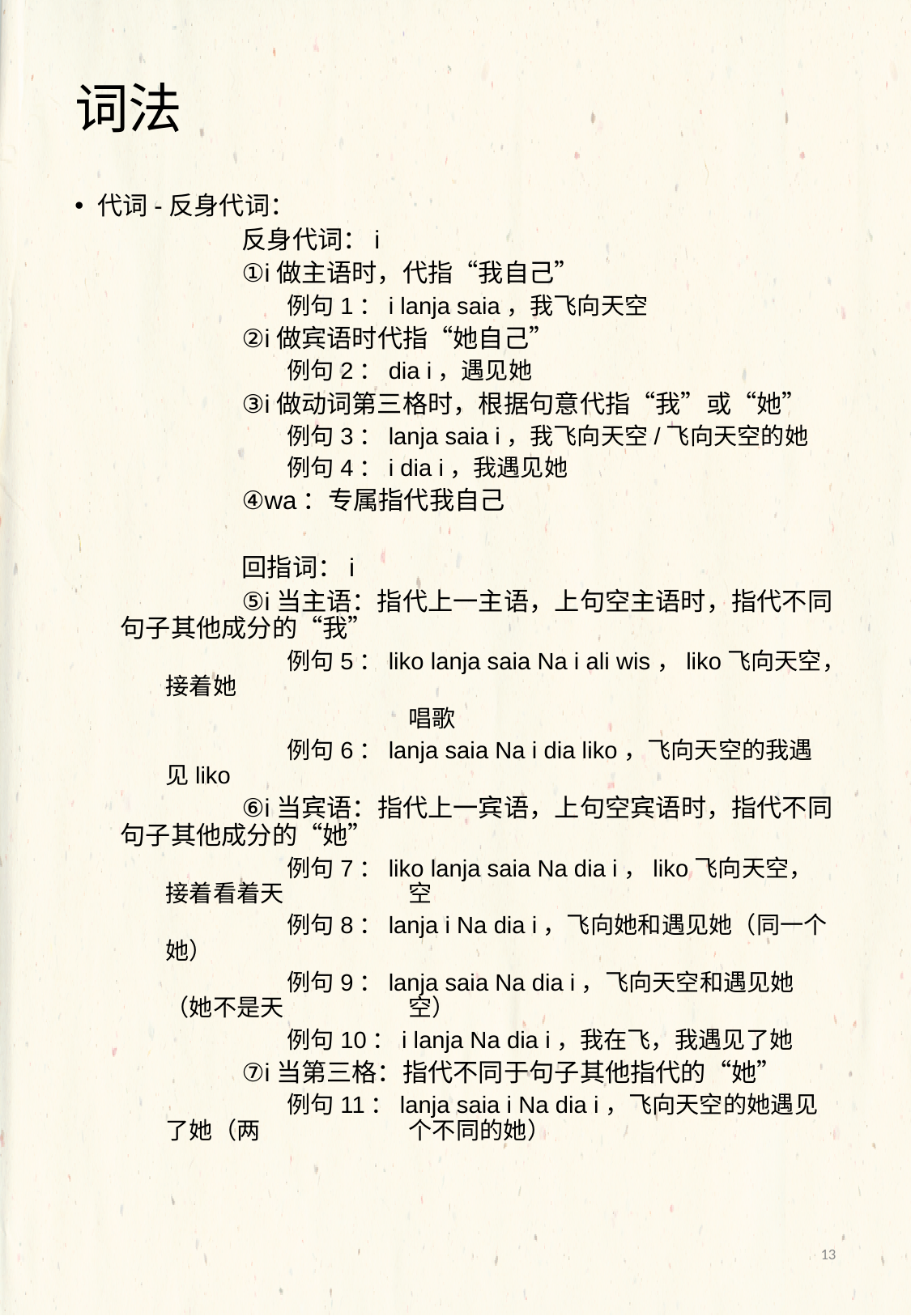

# 词法
代词-反身代词：
	反身代词：i
	①i做主语时，代指“我自己”
	例句1：i lanja saia，我飞向天空
	②i做宾语时代指“她自己”
	例句2：dia i，遇见她
	③i做动词第三格时，根据句意代指“我”或“她”
	例句3：lanja saia i，我飞向天空/飞向天空的她
	例句4：i dia i，我遇见她
	④wa：专属指代我自己

	回指词：i
	⑤i当主语：指代上一主语，上句空主语时，指代不同句子其他成分的“我”
	例句5：liko lanja saia Na i ali wis，liko飞向天空，接着她
		唱歌
	例句6：lanja saia Na i dia liko，飞向天空的我遇见liko
	⑥i当宾语：指代上一宾语，上句空宾语时，指代不同句子其他成分的“她”
	例句7：liko lanja saia Na dia i，liko飞向天空，接着看着天		空
	例句8：lanja i Na dia i，飞向她和遇见她（同一个她）
	例句9：lanja saia Na dia i，飞向天空和遇见她（她不是天		空）
	例句10：i lanja Na dia i，我在飞，我遇见了她
	⑦i当第三格：指代不同于句子其他指代的“她”
	例句11：lanja saia i Na dia i，飞向天空的她遇见了她（两		个不同的她）

13